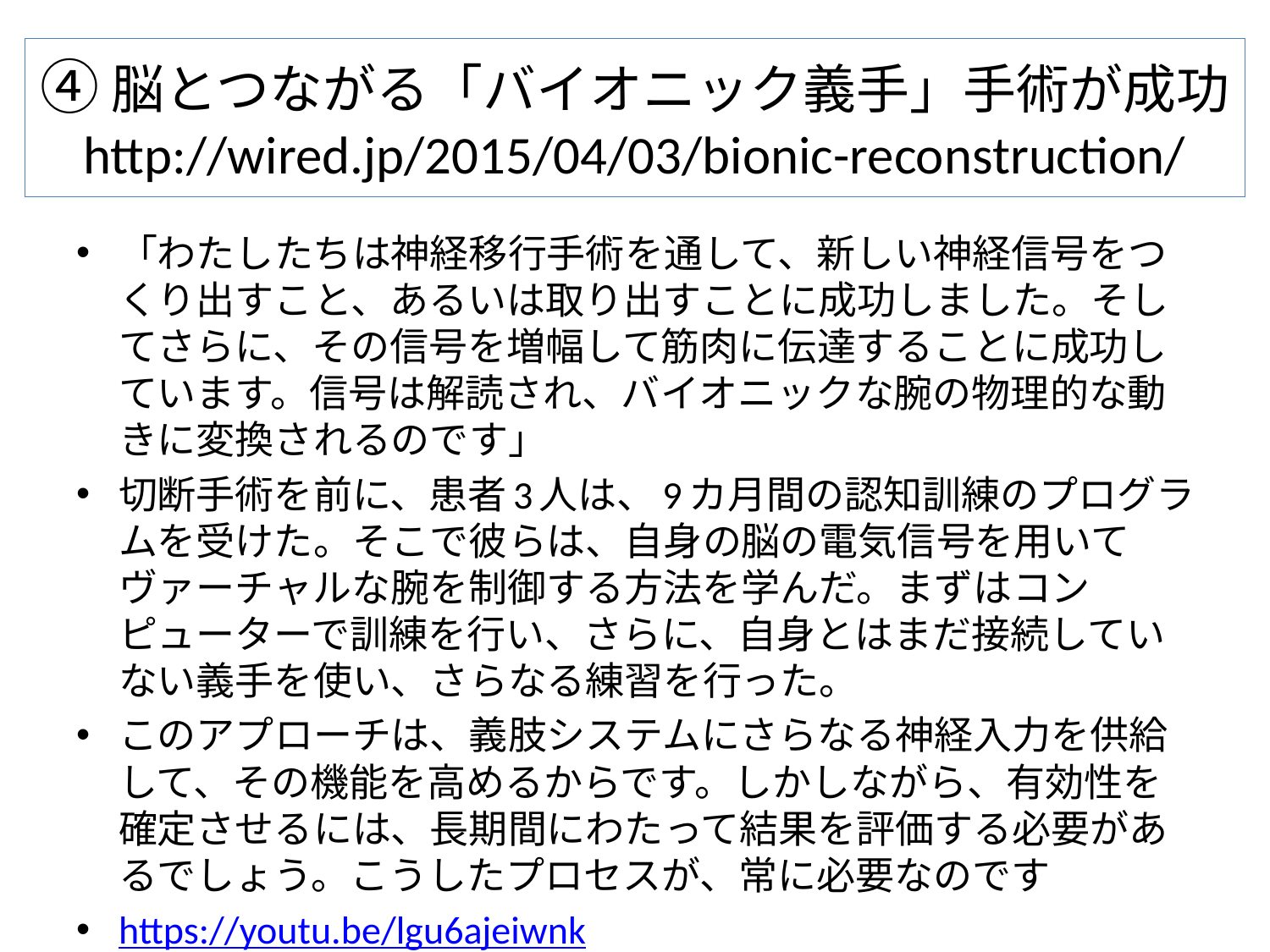

# ④脳とつながる「バイオニック義手」手術が成功 http://wired.jp/2015/04/03/bionic-reconstruction/
「わたしたちは神経移行手術を通して、新しい神経信号をつくり出すこと、あるいは取り出すことに成功しました。そしてさらに、その信号を増幅して筋肉に伝達することに成功しています。信号は解読され、バイオニックな腕の物理的な動きに変換されるのです」
切断手術を前に、患者3人は、9カ月間の認知訓練のプログラムを受けた。そこで彼らは、自身の脳の電気信号を用いてヴァーチャルな腕を制御する方法を学んだ。まずはコンピューターで訓練を行い、さらに、自身とはまだ接続していない義手を使い、さらなる練習を行った。
このアプローチは、義肢システムにさらなる神経入力を供給して、その機能を高めるからです。しかしながら、有効性を確定させるには、長期間にわたって結果を評価する必要があるでしょう。こうしたプロセスが、常に必要なのです
https://youtu.be/lgu6ajeiwnk